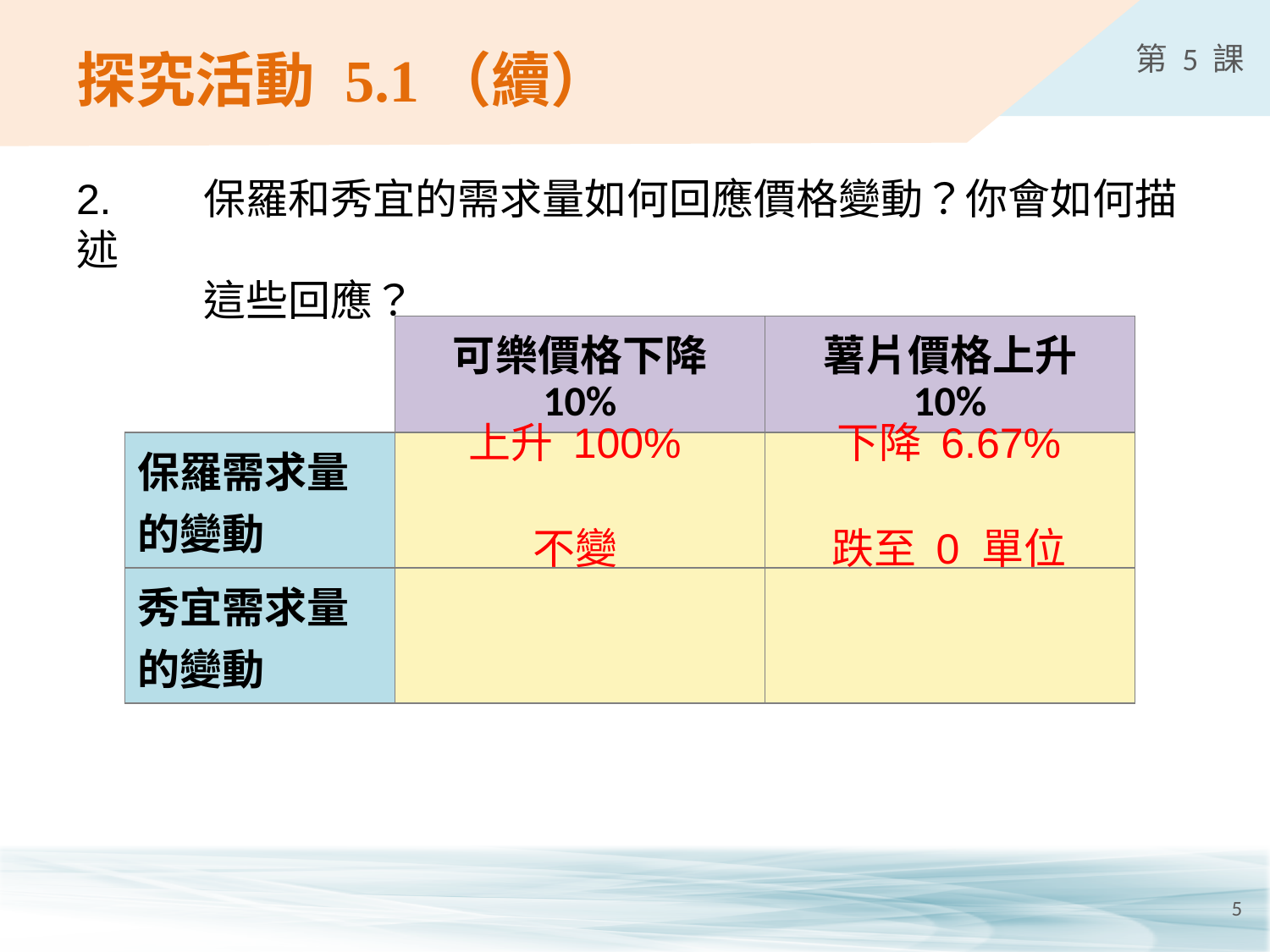

# 探究活動 5.1（續）
2.	保羅和秀宜的需求量如何回應價格變動？你會如何描述
	這些回應？
|  | 可樂價格下降 10% | 薯片價格上升 10% |
| --- | --- | --- |
| 保羅需求量的變動 |  |  |
| 秀宜需求量的變動 |  |  |
下降 6.67%
上升 100%
不變
跌至 0 單位
5